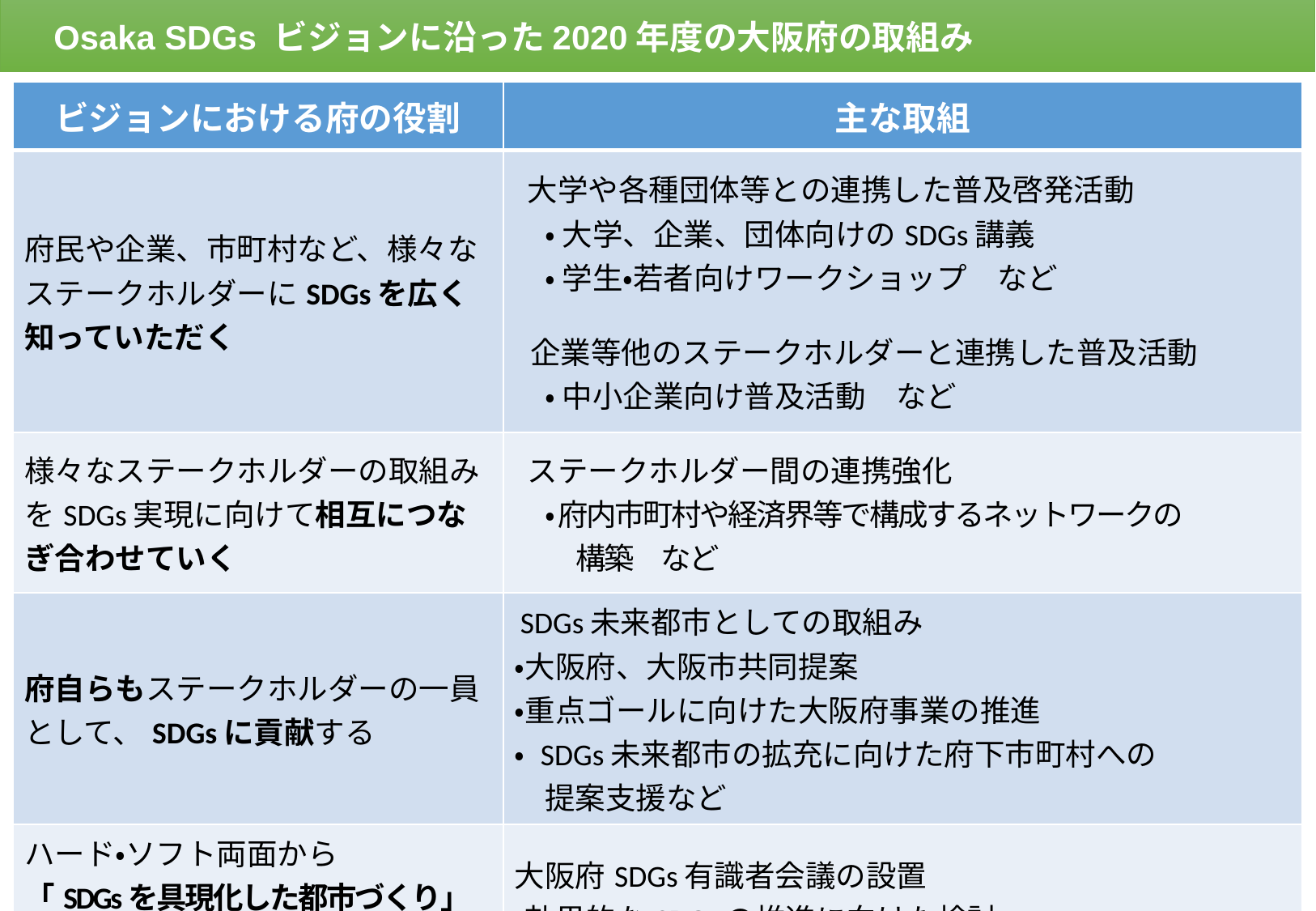

Osaka SDGs ビジョンに沿った2020年度の大阪府の取組み

| ビジョンにおける府の役割 | 主な取組 |
| --- | --- |
| 府民や企業、市町村など、様々なステークホルダーにSDGsを広く知っていただく | 大学や各種団体等との連携した普及啓発活動 　・ 大学、企業、団体向けのSDGs講義 　・ 学生・若者向けワークショップ　など 企業等他のステークホルダーと連携した普及活動 　・ 中小企業向け普及活動　など |
| 様々なステークホルダーの取組みをSDGs実現に向けて相互につなぎ合わせていく | ステークホルダー間の連携強化 　・ 府内市町村や経済界等で構成するネットワークの 　　 構築　など |
| 府自らもステークホルダーの一員として、SDGsに貢献する | SDGs未来都市としての取組み ・大阪府、大阪市共同提案 ・重点ゴールに向けた大阪府事業の推進 ・ SDGs未来都市の拡充に向けた府下市町村への 　提案支援など |
| ハード・ソフト両面から 「SDGsを具現化した都市づくり」を進める | 大阪府SDGs有識者会議の設置 ・効果的なSDGsの推進に向けた検討 |